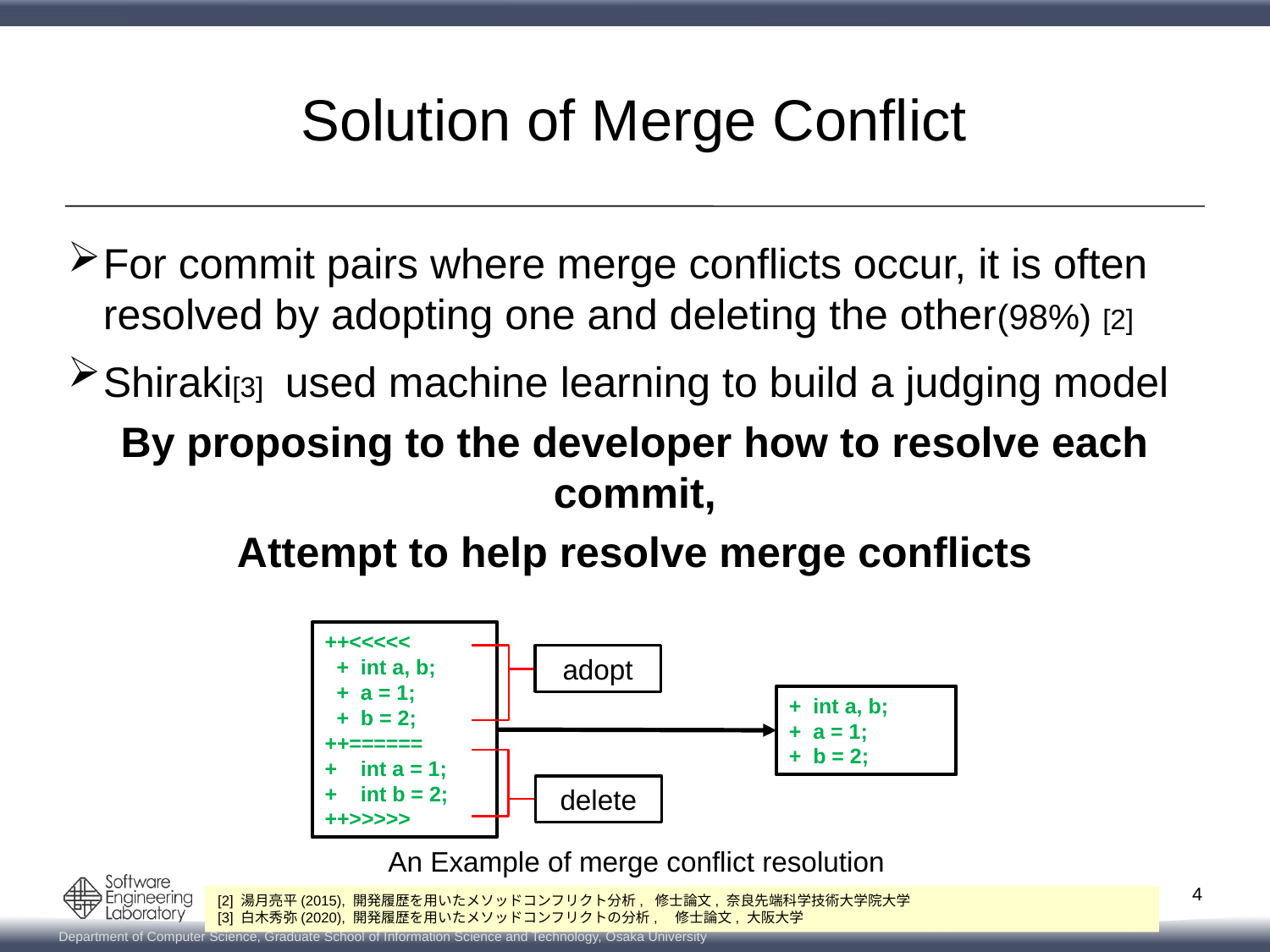

# Solution of Merge Conflict
For commit pairs where merge conflicts occur, it is often resolved by adopting one and deleting the other(98%) [2]
Shiraki[3]  used machine learning to build a judging model
By proposing to the developer how to resolve each commit,
Attempt to help resolve merge conflicts
++<<<<<
  +  int a, b;
  +  a = 1;
  +  b = 2;
++======
+    int a = 1;
+    int b = 2;
++>>>>>

adopt
+  int a, b;
+  a = 1;
+  b = 2;

delete
An Example of merge conflict resolution
4
[2] 湯月亮平(2015), 開発履歴を用いたメソッドコンフリクト分析,  修士論文, 奈良先端科学技術大学院大学
[3] 白木秀弥(2020), 開発履歴を用いたメソッドコンフリクトの分析,　修士論文, 大阪大学